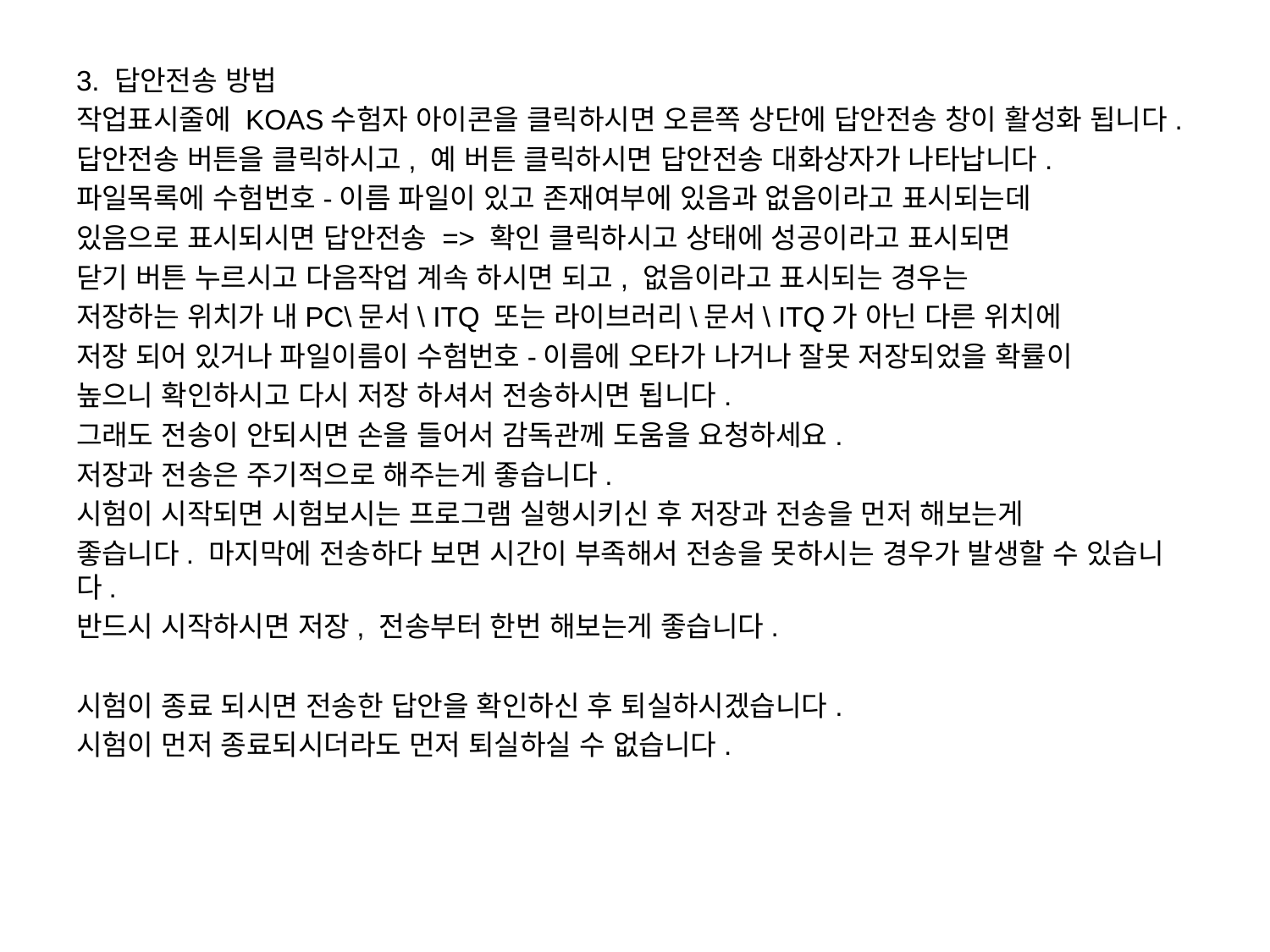

3. 답안전송 방법
작업표시줄에 KOAS수험자 아이콘을 클릭하시면 오른쪽 상단에 답안전송 창이 활성화 됩니다.
답안전송 버튼을 클릭하시고, 예 버튼 클릭하시면 답안전송 대화상자가 나타납니다.
파일목록에 수험번호-이름 파일이 있고 존재여부에 있음과 없음이라고 표시되는데
있음으로 표시되시면 답안전송 => 확인 클릭하시고 상태에 성공이라고 표시되면
닫기 버튼 누르시고 다음작업 계속 하시면 되고, 없음이라고 표시되는 경우는
저장하는 위치가 내PC\문서\ ITQ 또는 라이브러리\문서\ ITQ가 아닌 다른 위치에
저장 되어 있거나 파일이름이 수험번호-이름에 오타가 나거나 잘못 저장되었을 확률이
높으니 확인하시고 다시 저장 하셔서 전송하시면 됩니다.
그래도 전송이 안되시면 손을 들어서 감독관께 도움을 요청하세요.
저장과 전송은 주기적으로 해주는게 좋습니다.
시험이 시작되면 시험보시는 프로그램 실행시키신 후 저장과 전송을 먼저 해보는게
좋습니다. 마지막에 전송하다 보면 시간이 부족해서 전송을 못하시는 경우가 발생할 수 있습니다.
반드시 시작하시면 저장, 전송부터 한번 해보는게 좋습니다.

시험이 종료 되시면 전송한 답안을 확인하신 후 퇴실하시겠습니다.
시험이 먼저 종료되시더라도 먼저 퇴실하실 수 없습니다.